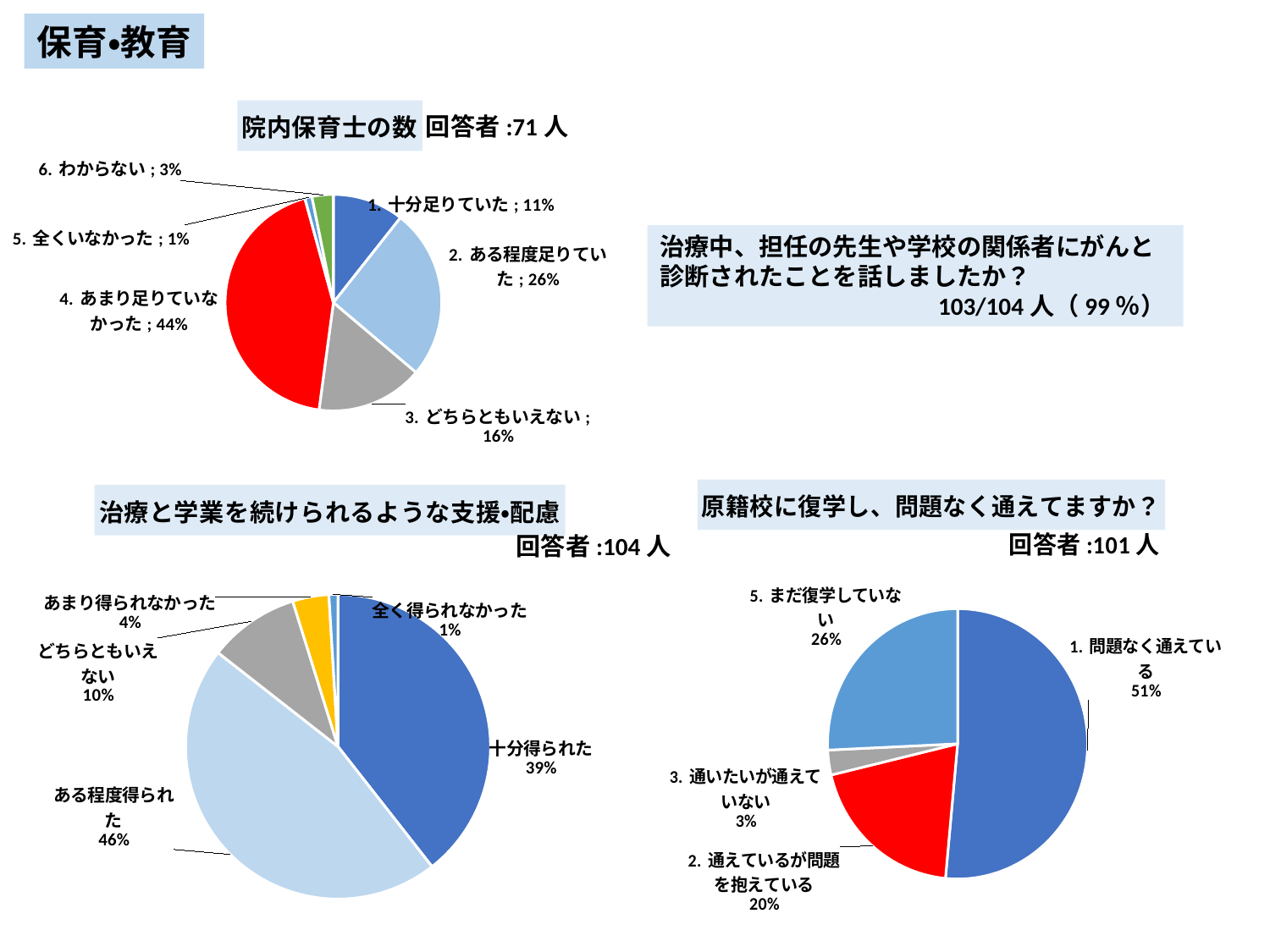

保育・教育

### Chart: 院内保育士の数

| Category |  |
|---|---|
| 1. 十分足りていた | 10.0 |
| 2. ある程度足りていた | 24.0 |
| 3. どちらともいえない | 15.0 |
| 4. あまり足りていなかった | 41.0 |
| 5. 全くいなかった | 1.0 |
| 6. わからない | 3.0 |
回答者:71人
治療中、担任の先生や学校の関係者にがんと診断されたことを話しましたか？
　　　　　　　　　　　103/104人（99％）

### Chart: 原籍校に復学し、問題なく通えてますか？

| Category |  |
|---|---|
| 1. 問題なく通えている | 52.0 |
| 2. 通えているが問題を抱えている | 20.0 |
| 3. 通いたいが通えていない | 3.0 |
| 4. 通いたがらず通えていない | 0.0 |
| 5. まだ復学していない | 26.0 |

### Chart: 治療と学業を続けられるような支援・配慮

| Category |  |
|---|---|
| 十分得られた | 41.0 |
| ある程度得られた | 48.0 |
| どちらともいえない | 10.0 |
| あまり得られなかった | 4.0 |
| 全く得られなかった | 1.0 |
回答者:104人